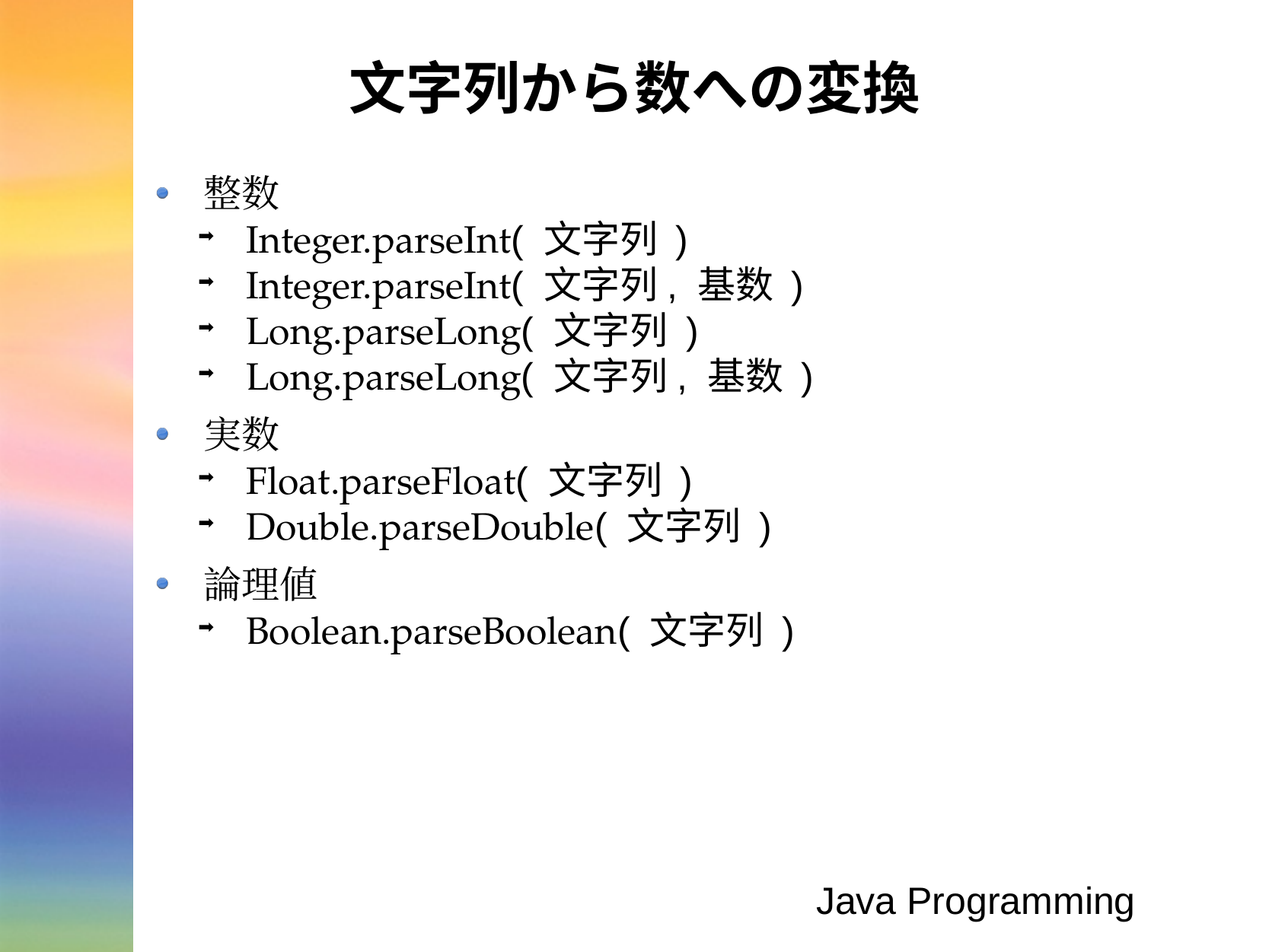

# 文字列から数への変換
整数
Integer.parseInt( 文字列 )
Integer.parseInt( 文字列, 基数 )
Long.parseLong( 文字列 )
Long.parseLong( 文字列, 基数 )
実数
Float.parseFloat( 文字列 )
Double.parseDouble( 文字列 )
論理値
Boolean.parseBoolean( 文字列 )